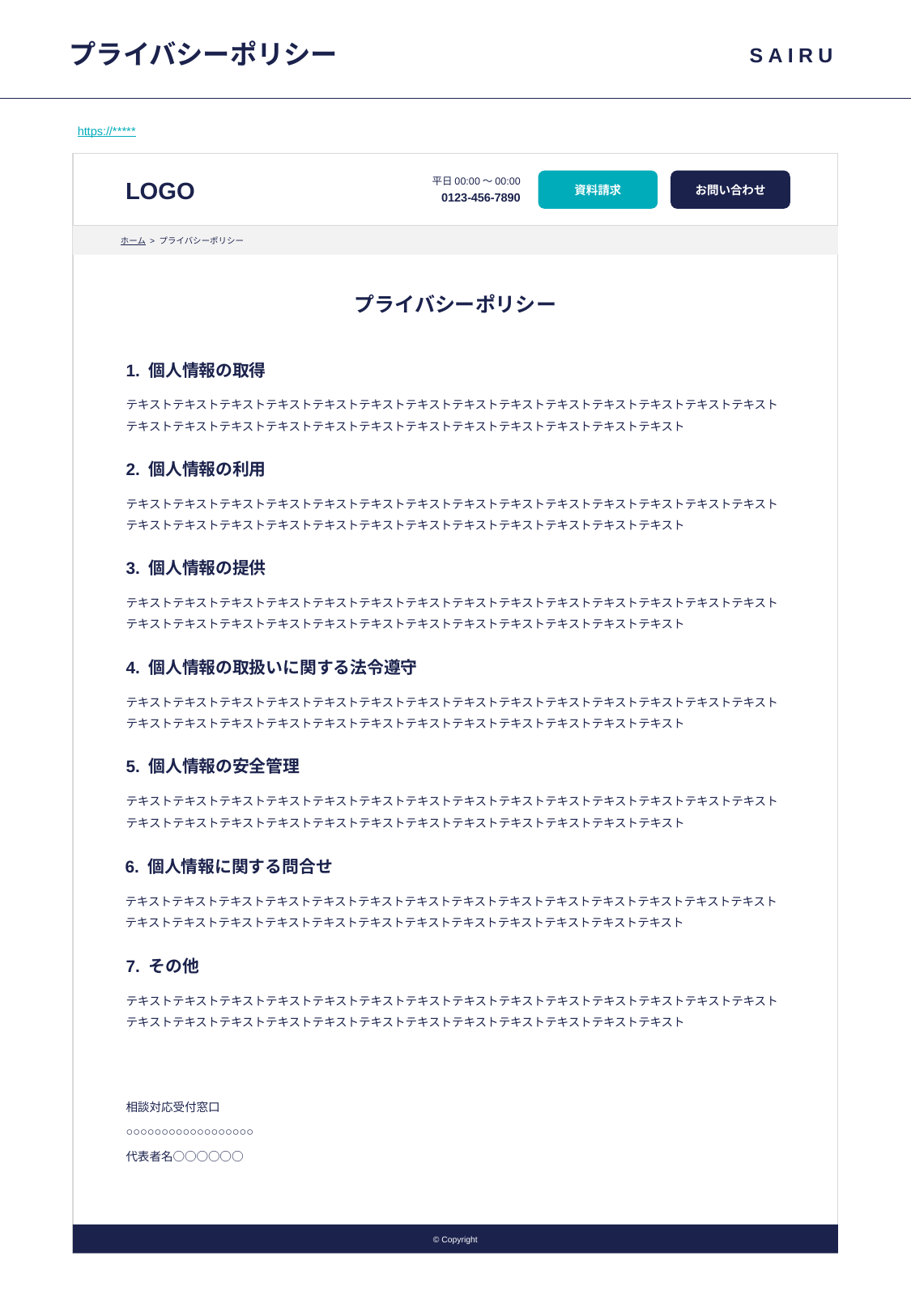

# プライバシーポリシー
SAIRU
https://*****

LOGO
平日00:00〜00:00
0123-456-7890
資料請求
お問い合わせ
ホーム > プライバシーポリシー
プライバシーポリシー
1. 個人情報の取得
テキストテキストテキストテキストテキストテキストテキストテキストテキストテキストテキストテキストテキストテキストテキストテキストテキストテキストテキストテキストテキストテキストテキストテキストテキストテキスト
2. 個人情報の利用
テキストテキストテキストテキストテキストテキストテキストテキストテキストテキストテキストテキストテキストテキストテキストテキストテキストテキストテキストテキストテキストテキストテキストテキストテキストテキスト
3. 個人情報の提供
テキストテキストテキストテキストテキストテキストテキストテキストテキストテキストテキストテキストテキストテキストテキストテキストテキストテキストテキストテキストテキストテキストテキストテキストテキストテキスト
4. 個人情報の取扱いに関する法令遵守
テキストテキストテキストテキストテキストテキストテキストテキストテキストテキストテキストテキストテキストテキストテキストテキストテキストテキストテキストテキストテキストテキストテキストテキストテキストテキスト
5. 個人情報の安全管理
テキストテキストテキストテキストテキストテキストテキストテキストテキストテキストテキストテキストテキストテキストテキストテキストテキストテキストテキストテキストテキストテキストテキストテキストテキストテキスト
6. 個人情報に関する問合せ
テキストテキストテキストテキストテキストテキストテキストテキストテキストテキストテキストテキストテキストテキストテキストテキストテキストテキストテキストテキストテキストテキストテキストテキストテキストテキスト
7. その他
テキストテキストテキストテキストテキストテキストテキストテキストテキストテキストテキストテキストテキストテキストテキストテキストテキストテキストテキストテキストテキストテキストテキストテキストテキストテキスト
相談対応受付窓口
○○○○○○○○○○○○○○○○○○
代表者名○○○○○○
©︎ Copyright